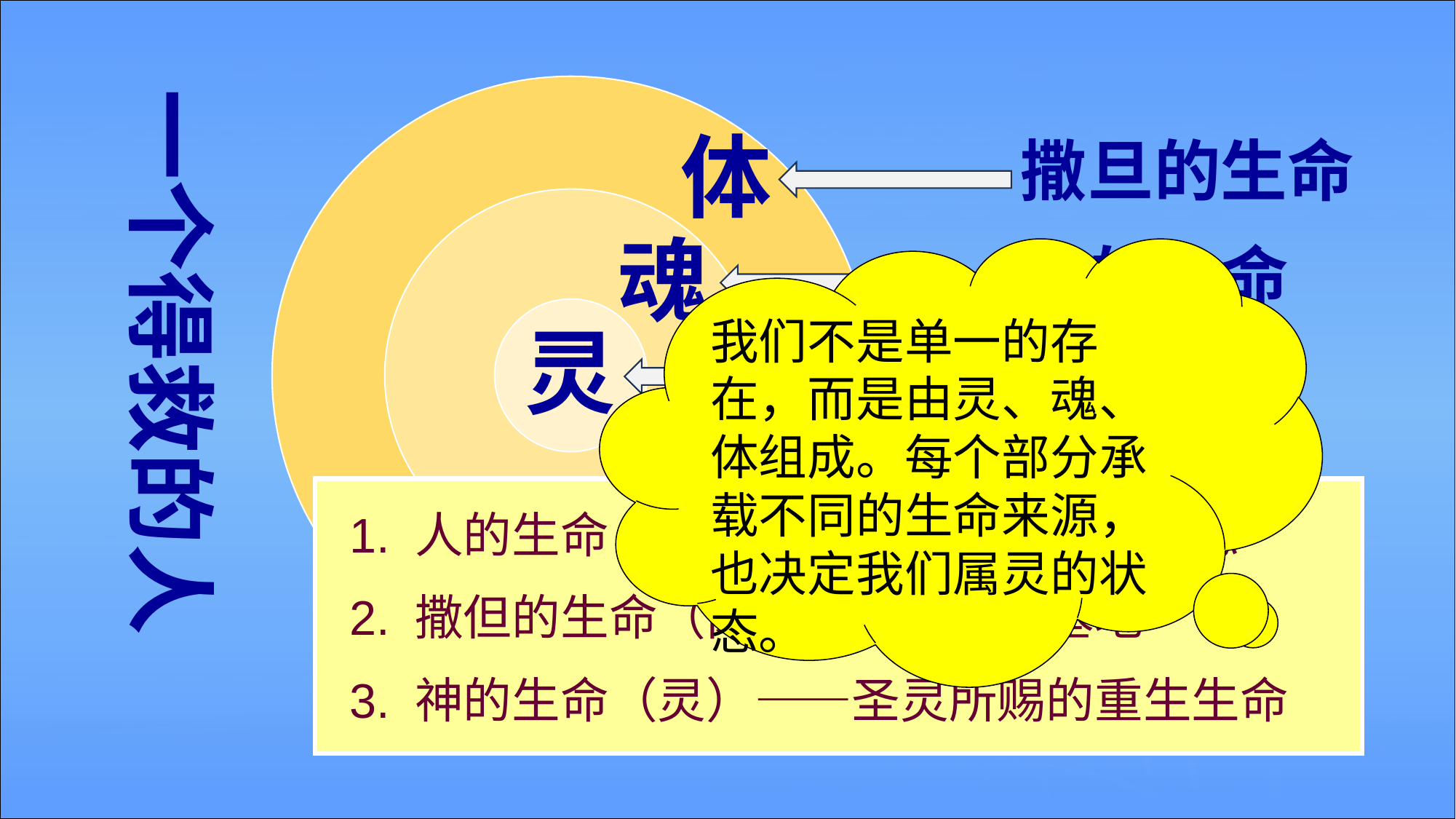

体

魂

灵
一个得救的人
撒旦的生命

我们不是单一的存在，而是由灵、魂、体组成。每个部分承载不同的生命来源，也决定我们属灵的状态。
人的生命

神的生命

1. 人的生命（魂）——心思、情感、意志
2. 撒但的生命（肉体）——罪的基地
3. 神的生命（灵）——圣灵所赐的重生生命